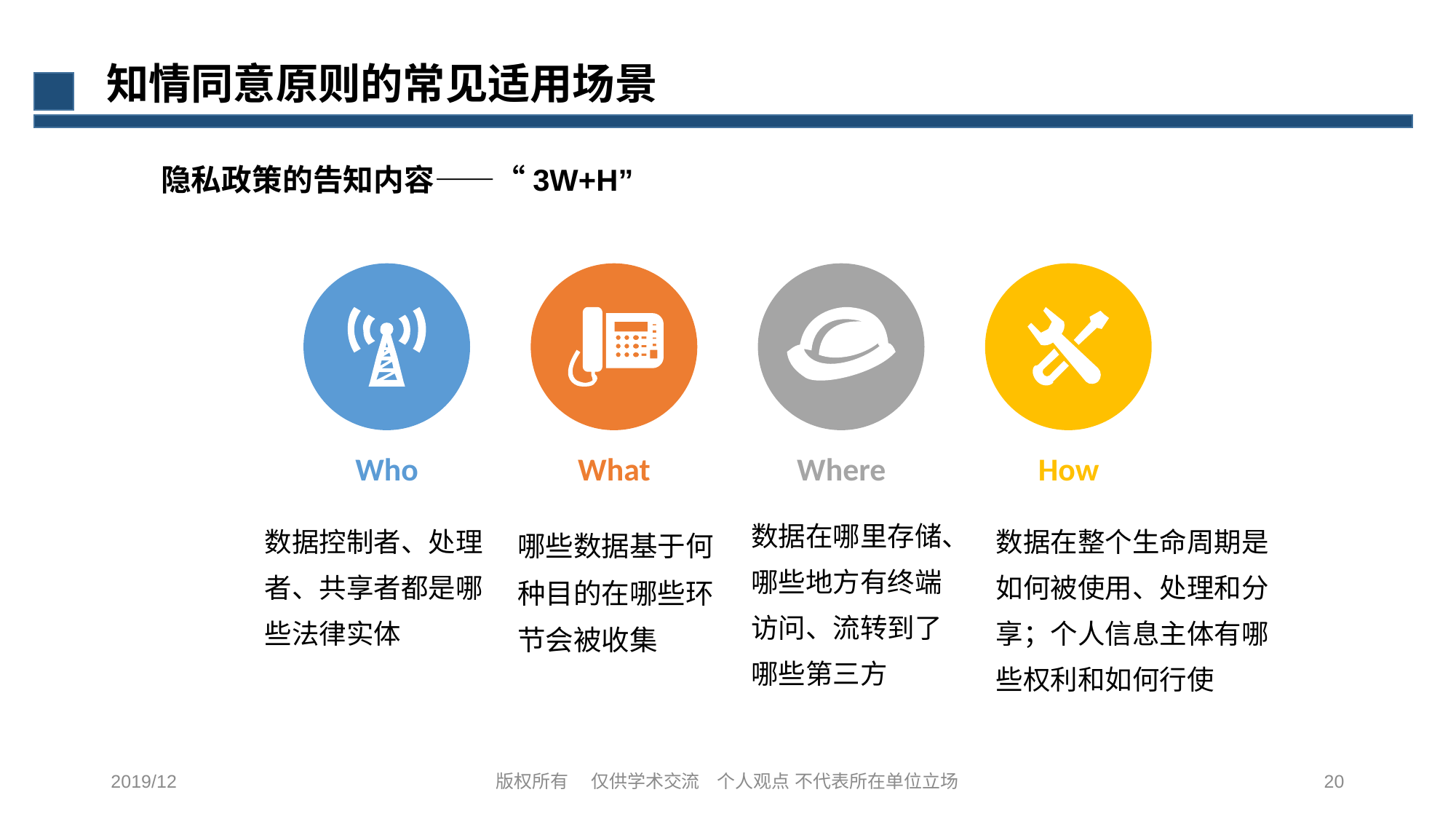

知情同意原则的常见适用场景

     隐私政策的告知内容——“3W+H”

Who
What
Where
How
数据在哪里存储、哪些地方有终端访问、流转到了哪些第三方
数据控制者、处理者、共享者都是哪些法律实体
数据在整个生命周期是如何被使用、处理和分享；个人信息主体有哪些权利和如何行使
哪些数据基于何种目的在哪些环节会被收集
2019/12
版权所有    仅供学术交流   个人观点 不代表所在单位立场
20